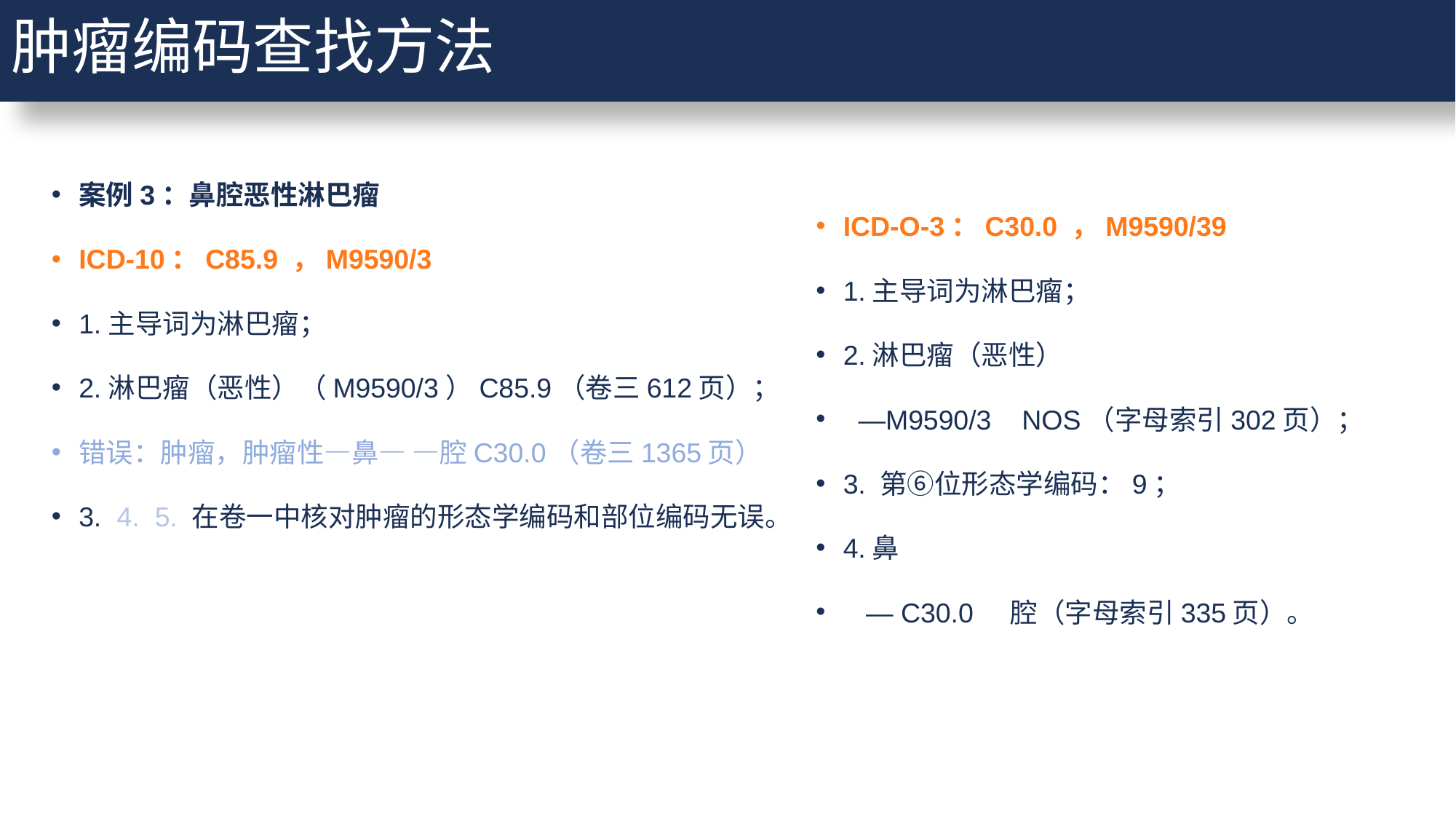

肿瘤编码查找方法

ICD-O-3：C30.0 ，M9590/39
1.主导词为淋巴瘤；
2.淋巴瘤（恶性）
  —M9590/3    NOS（字母索引302页）；
3. 第⑥位形态学编码：9；
4.鼻
   — C30.0    腔（字母索引335页）。

案例3：鼻腔恶性淋巴瘤
ICD-10：C85.9 ，M9590/3
1.主导词为淋巴瘤；
2.淋巴瘤（恶性）（M9590/3）C85.9（卷三612页）；
错误：肿瘤，肿瘤性—鼻— —腔C30.0（卷三1365页）
3.  4.  5. 在卷一中核对肿瘤的形态学编码和部位编码无误。